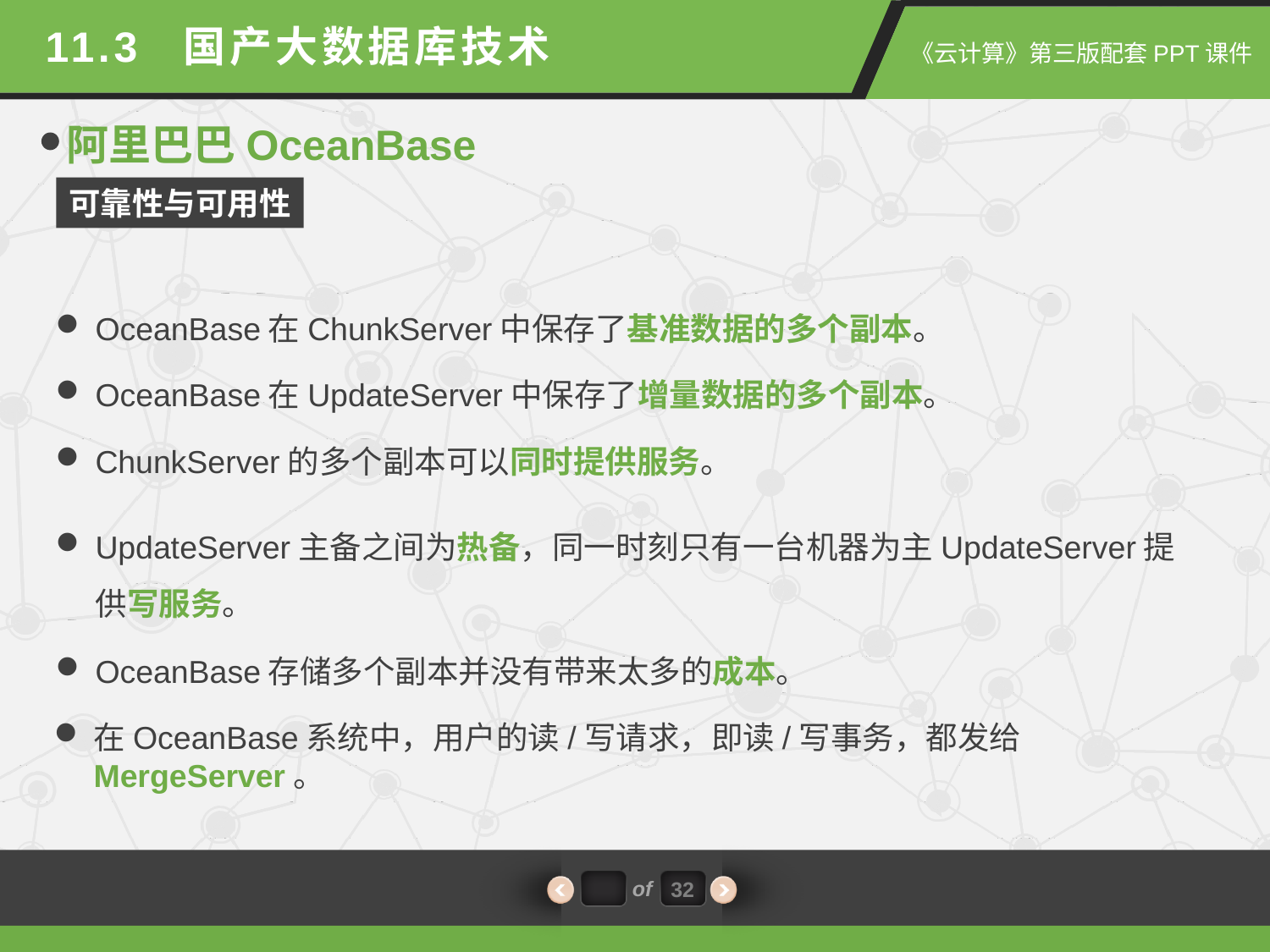

11.3  国产大数据库技术
阿里巴巴OceanBase

可靠性与可用性
OceanBase在ChunkServer中保存了基准数据的多个副本。
OceanBase在UpdateServer中保存了增量数据的多个副本。
ChunkServer的多个副本可以同时提供服务。
UpdateServer主备之间为热备，同一时刻只有一台机器为主UpdateServer提供写服务。
OceanBase存储多个副本并没有带来太多的成本。
在OceanBase系统中，用户的读/写请求，即读/写事务，都发给MergeServer。
12